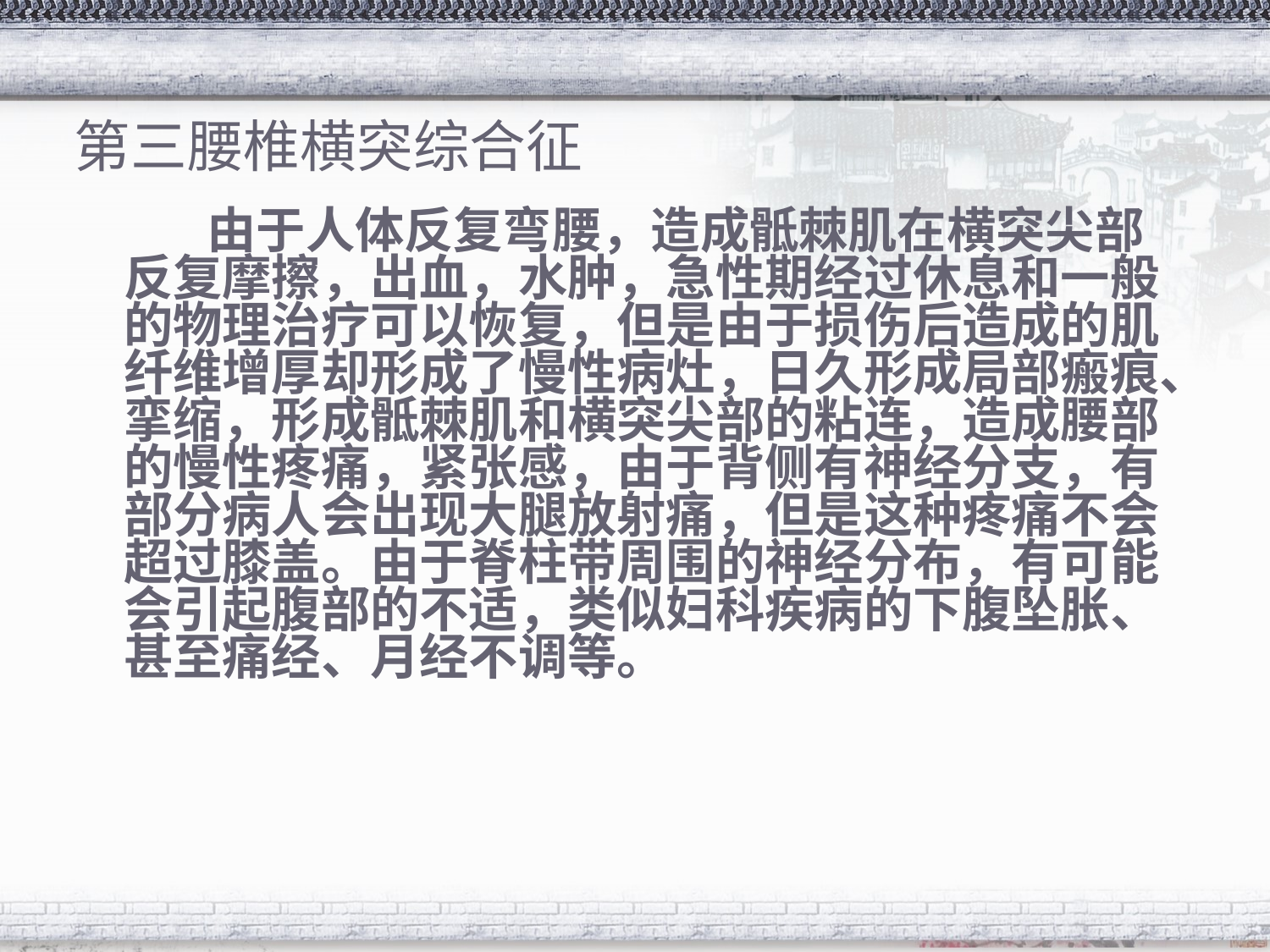

# 第三腰椎横突综合征
           由于人体反复弯腰，造成骶棘肌在横突尖部反复摩擦，出血，水肿，急性期经过休息和一般的物理治疗可以恢复，但是由于损伤后造成的肌纤维增厚却形成了慢性病灶，日久形成局部瘢痕、挛缩，形成骶棘肌和横突尖部的粘连，造成腰部的慢性疼痛，紧张感，由于背侧有神经分支，有部分病人会出现大腿放射痛，但是这种疼痛不会超过膝盖。由于脊柱带周围的神经分布，有可能会引起腹部的不适，类似妇科疾病的下腹坠胀、甚至痛经、月经不调等。